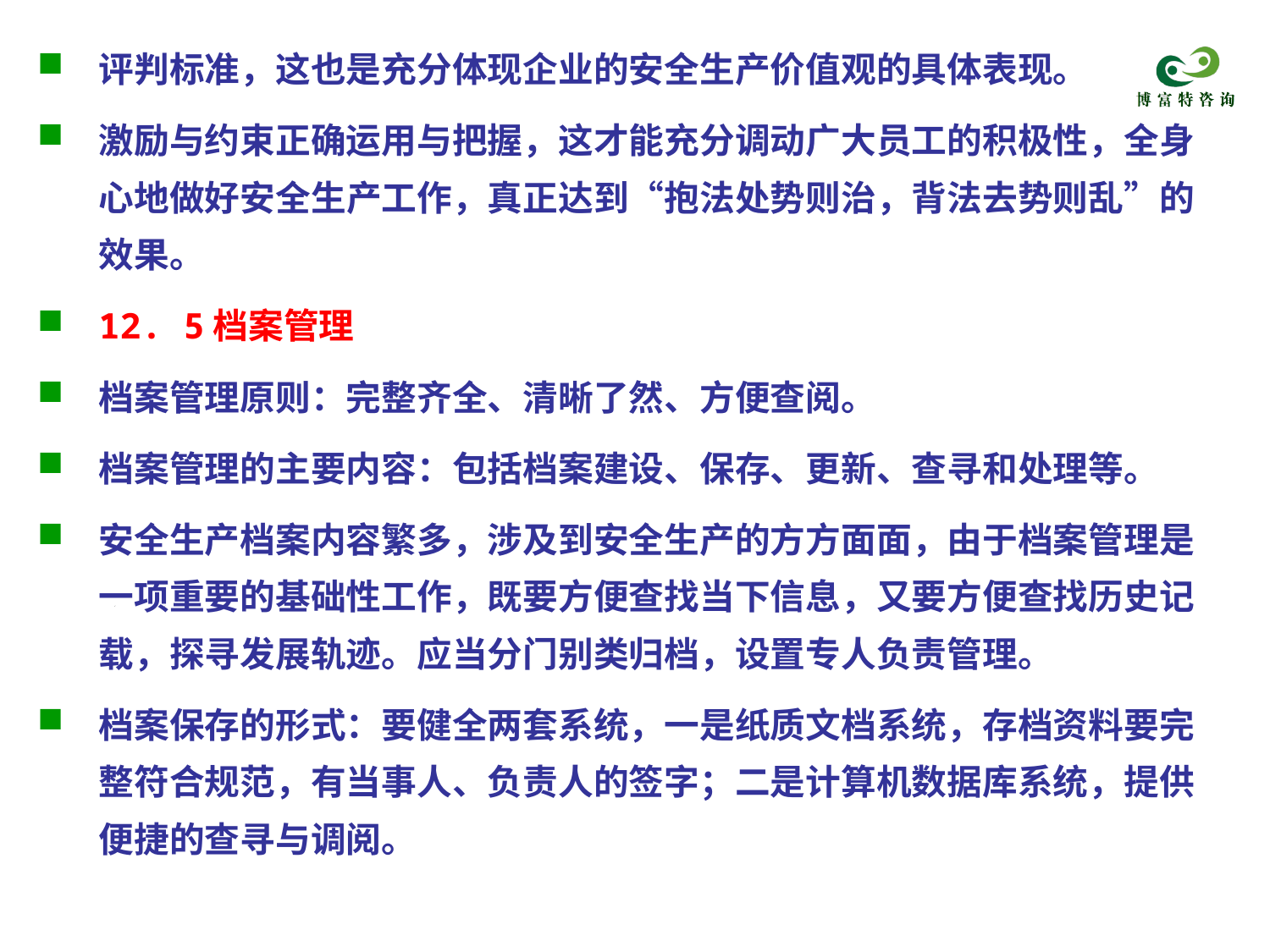

评判标准，这也是充分体现企业的安全生产价值观的具体表现。
激励与约束正确运用与把握，这才能充分调动广大员工的积极性，全身心地做好安全生产工作，真正达到“抱法处势则治，背法去势则乱”的效果。
12. 5档案管理
档案管理原则：完整齐全、清晰了然、方便查阅。
档案管理的主要内容：包括档案建设、保存、更新、查寻和处理等。
安全生产档案内容繁多，涉及到安全生产的方方面面，由于档案管理是一项重要的基础性工作，既要方便查找当下信息，又要方便查找历史记载，探寻发展轨迹。应当分门别类归档，设置专人负责管理。
档案保存的形式：要健全两套系统，一是纸质文档系统，存档资料要完整符合规范，有当事人、负责人的签字；二是计算机数据库系统，提供便捷的查寻与调阅。